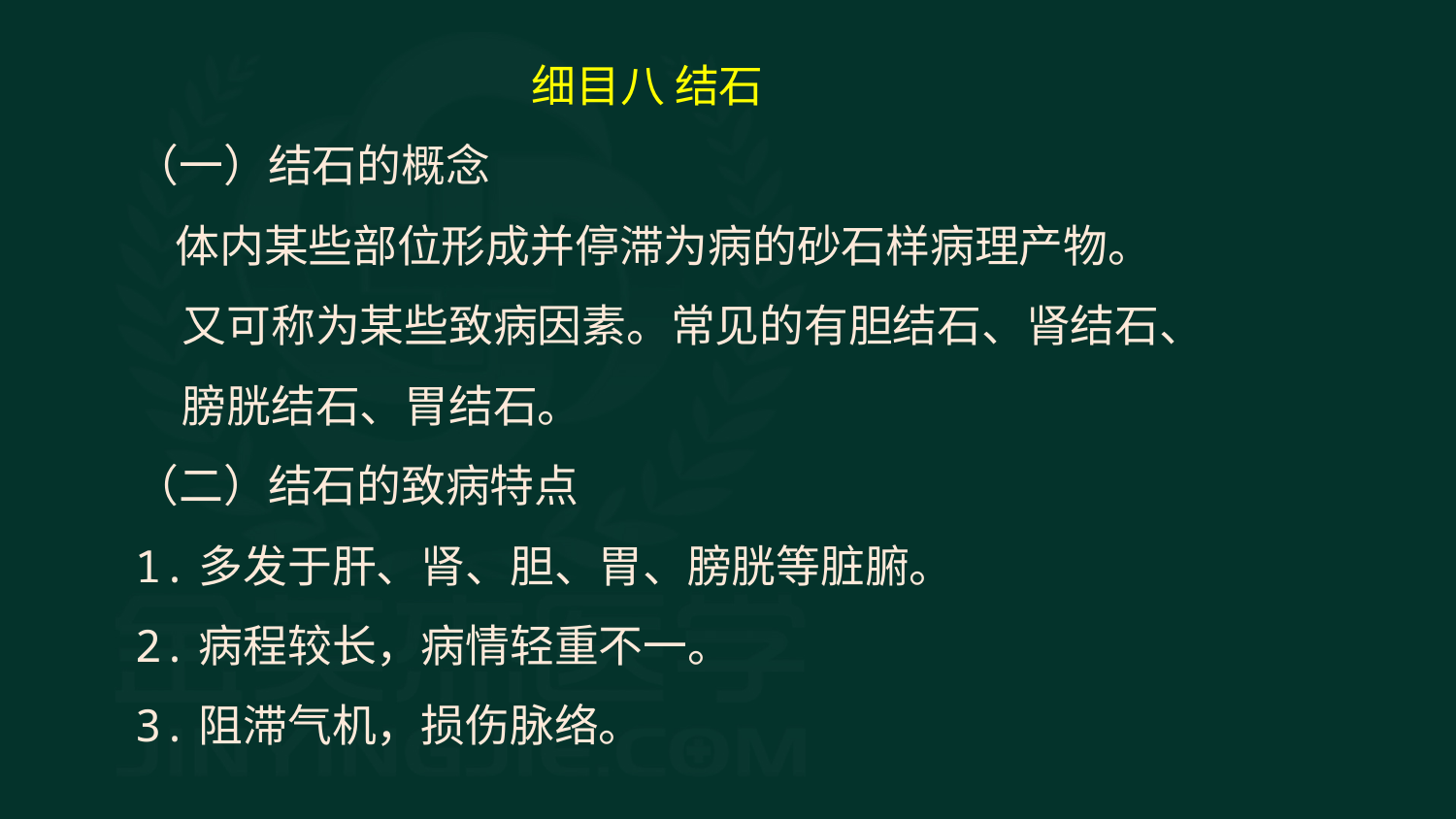

细目八 结石
（一）结石的概念
   体内某些部位形成并停滞为病的砂石样病理产物。又可称为某些致病因素。常见的有胆结石、肾结石、膀胱结石、胃结石。
（二）结石的致病特点
1.多发于肝、肾、胆、胃、膀胱等脏腑。
2.病程较长，病情轻重不一。
3.阻滞气机，损伤脉络。